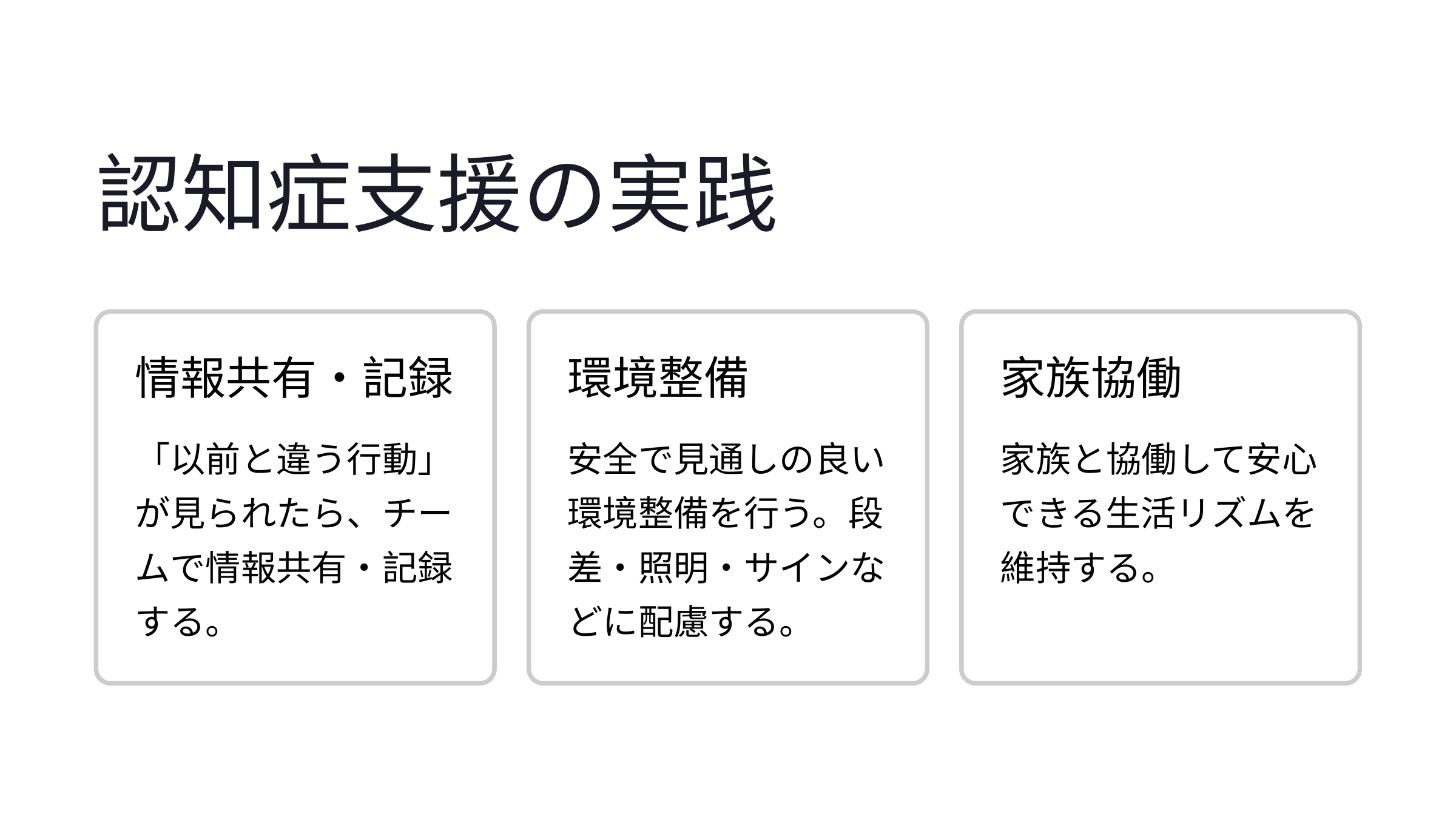

認知症支援の実践

情報共有・記録
環境整備
家族協働
「以前と違う行動」が見られたら、チームで情報共有・記録する。
安全で見通しの良い環境整備を行う。段差・照明・サインなどに配慮する。
家族と協働して安心できる生活リズムを維持する。